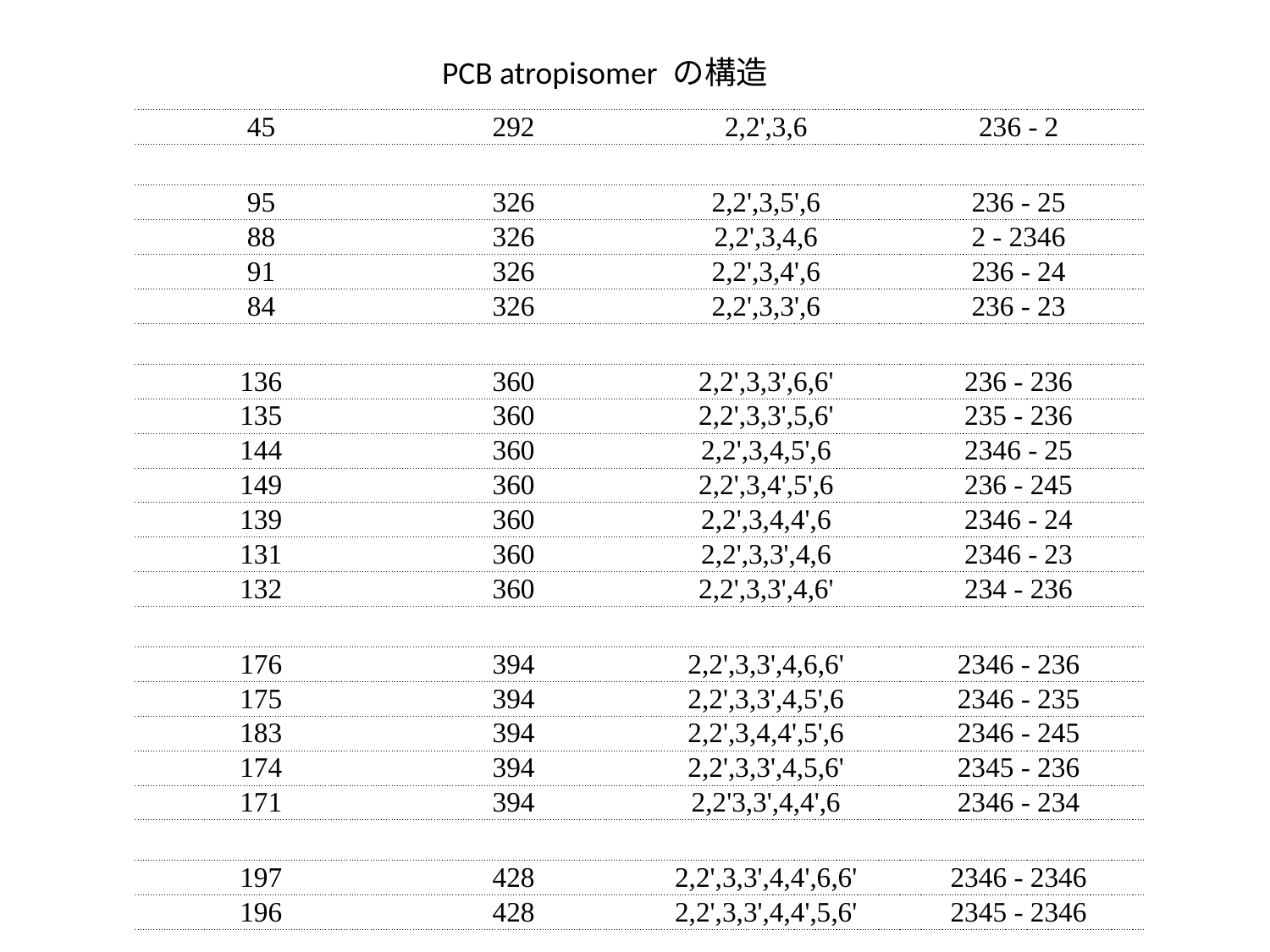

PCB atropisomer の構造
| 45 | 292 | 2,2',3,6 | 236 - 2 |
| --- | --- | --- | --- |
|  |  |  |  |
| 95 | 326 | 2,2',3,5',6 | 236 - 25 |
| 88 | 326 | 2,2',3,4,6 | 2 - 2346 |
| 91 | 326 | 2,2',3,4',6 | 236 - 24 |
| 84 | 326 | 2,2',3,3',6 | 236 - 23 |
|  |  |  |  |
| 136 | 360 | 2,2',3,3',6,6' | 236 - 236 |
| 135 | 360 | 2,2',3,3',5,6' | 235 - 236 |
| 144 | 360 | 2,2',3,4,5',6 | 2346 - 25 |
| 149 | 360 | 2,2',3,4',5',6 | 236 - 245 |
| 139 | 360 | 2,2',3,4,4',6 | 2346 - 24 |
| 131 | 360 | 2,2',3,3',4,6 | 2346 - 23 |
| 132 | 360 | 2,2',3,3',4,6' | 234 - 236 |
|  |  |  |  |
| 176 | 394 | 2,2',3,3',4,6,6' | 2346 - 236 |
| 175 | 394 | 2,2',3,3',4,5',6 | 2346 - 235 |
| 183 | 394 | 2,2',3,4,4',5',6 | 2346 - 245 |
| 174 | 394 | 2,2',3,3',4,5,6' | 2345 - 236 |
| 171 | 394 | 2,2'3,3',4,4',6 | 2346 - 234 |
|  |  |  |  |
| 197 | 428 | 2,2',3,3',4,4',6,6' | 2346 - 2346 |
| 196 | 428 | 2,2',3,3',4,4',5,6' | 2345 - 2346 |